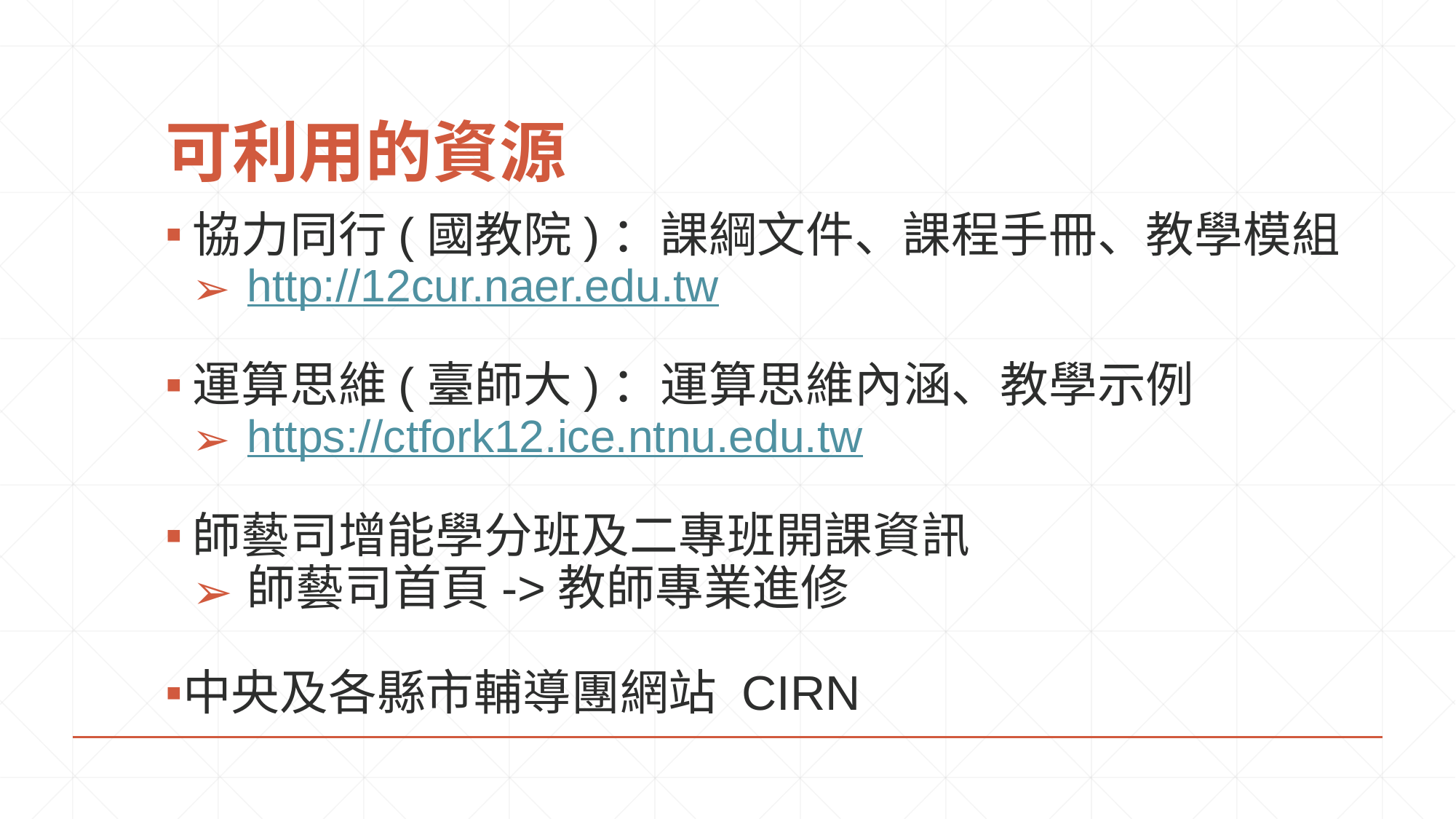

# 可利用的資源
協力同行(國教院)：課綱文件、課程手冊、教學模組
http://12cur.naer.edu.tw

運算思維(臺師大)：運算思維內涵、教學示例
https://ctfork12.ice.ntnu.edu.tw

師藝司增能學分班及二專班開課資訊
師藝司首頁->教師專業進修

中央及各縣市輔導團網站 CIRN